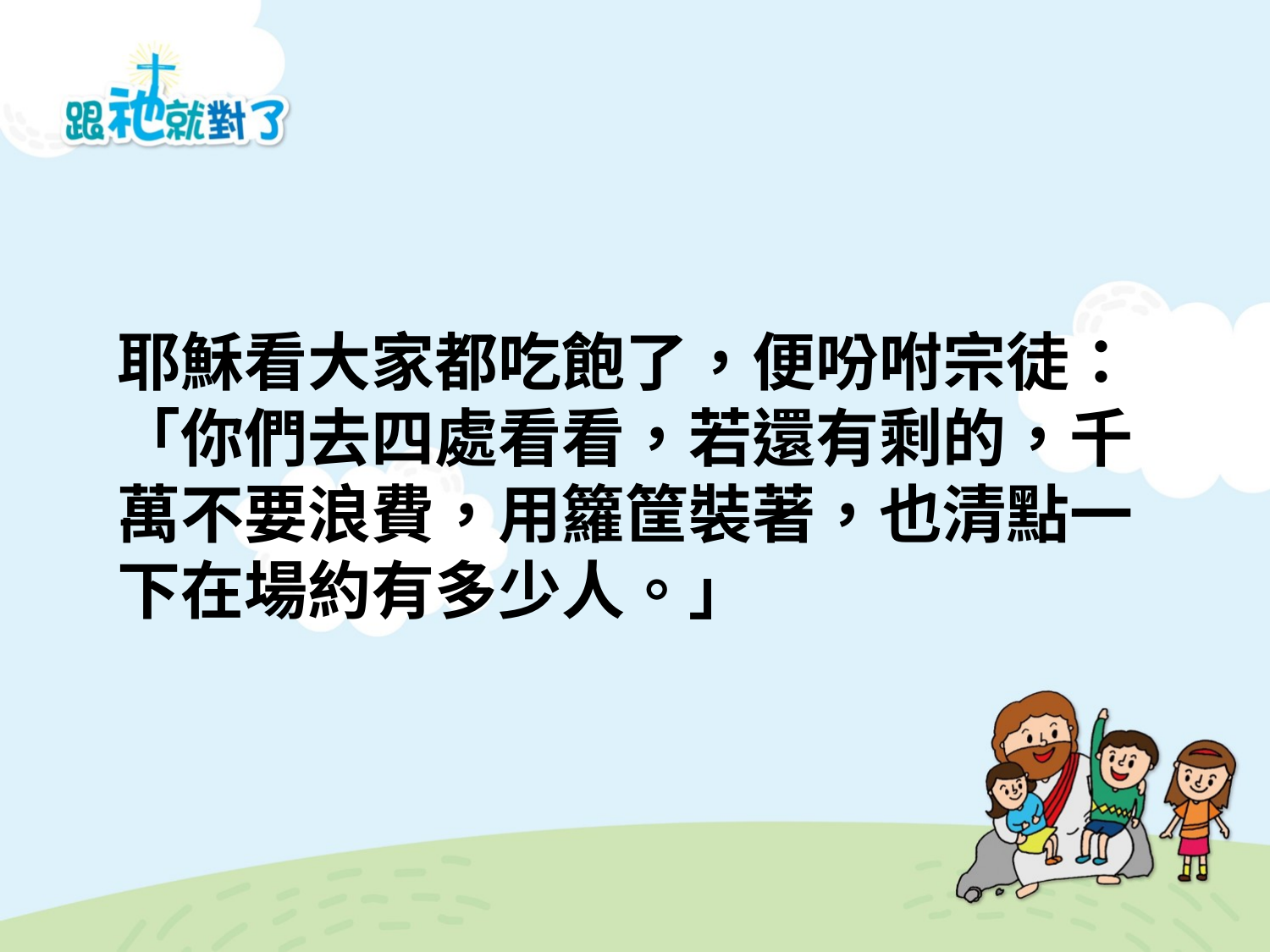

耶穌看大家都吃飽了，便吩咐宗徒：「你們去四處看看，若還有剩的，千萬不要浪費，用籮筐裝著，也清點一下在場約有多少人。」